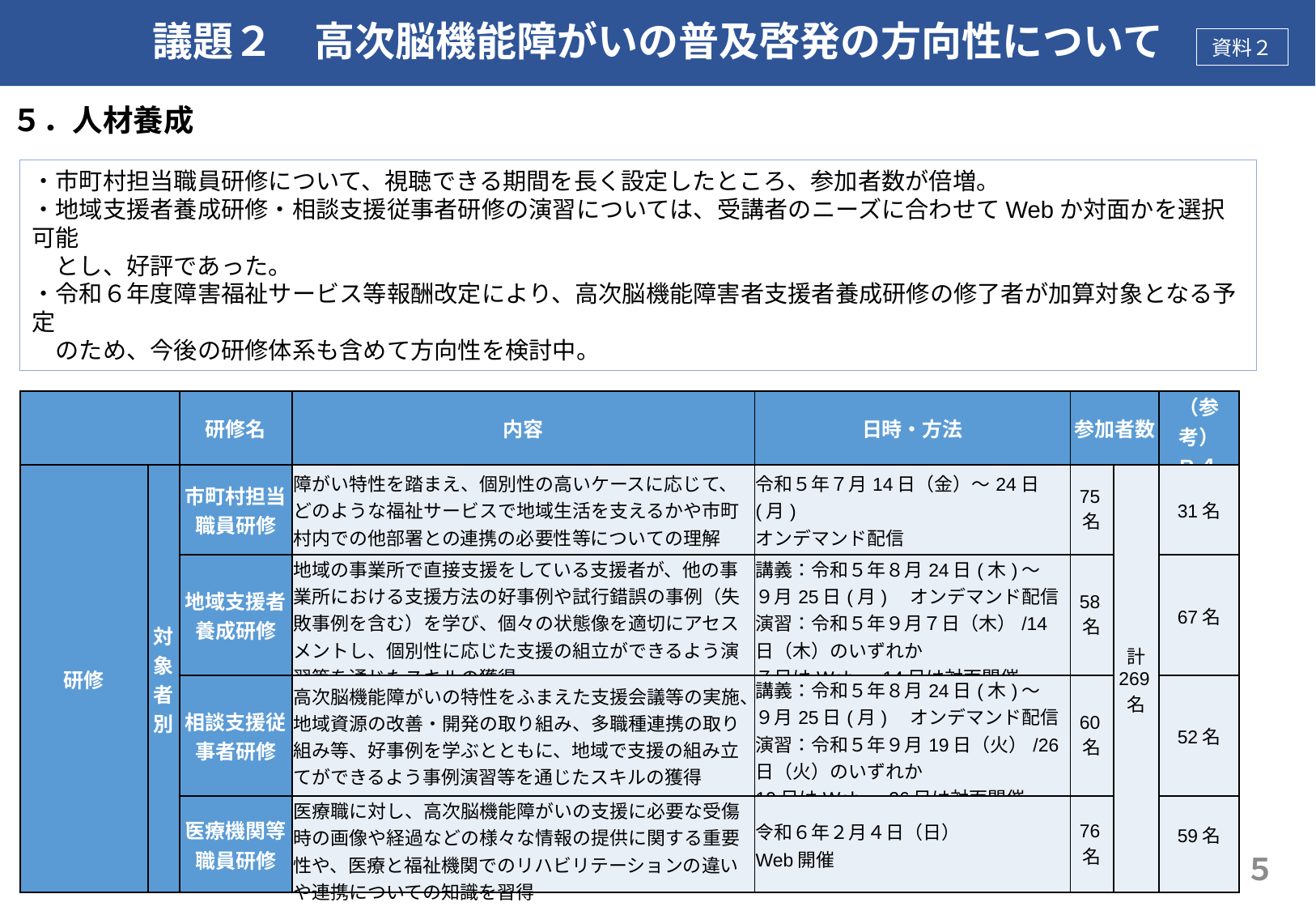

# 議題２　高次脳機能障がいの普及啓発の方向性について
資料２
５．人材養成

・市町村担当職員研修について、視聴できる期間を長く設定したところ、参加者数が倍増。
・地域支援者養成研修・相談支援従事者研修の演習については、受講者のニーズに合わせてWebか対面かを選択可能
　とし、好評であった。
・令和６年度障害福祉サービス等報酬改定により、高次脳機能障害者支援者養成研修の修了者が加算対象となる予定
　のため、今後の研修体系も含めて方向性を検討中。
|  |  | 研修名 | 内容 | 日時・方法 | 参加者数 |  | （参考） R４ |
| --- | --- | --- | --- | --- | --- | --- | --- |
| 研修 | 対象者別 | 市町村担当職員研修 | 障がい特性を踏まえ、個別性の高いケースに応じて、どのような福祉サービスで地域生活を支えるかや市町村内での他部署との連携の必要性等についての理解 | 令和５年７月14日（金）～24日(月) オンデマンド配信 | 75名 | 計 269名 | 31名 |
|  |  | 地域支援者養成研修 | 地域の事業所で直接支援をしている支援者が、他の事業所における支援方法の好事例や試行錯誤の事例（失敗事例を含む）を学び、個々の状態像を適切にアセスメントし、個別性に応じた支援の組立ができるよう演習等を通じたスキルの獲得 | 講義：令和５年８月24日(木)～ ９月25日(月)　オンデマンド配信 演習：令和５年９月７日（木）/14日（木）のいずれか　 ７日はWeb、14日は対面開催 | 58名 |  | 67名 |
|  |  | 相談支援従事者研修 | 高次脳機能障がいの特性をふまえた支援会議等の実施、地域資源の改善・開発の取り組み、多職種連携の取り組み等、好事例を学ぶとともに、地域で支援の組み立てができるよう事例演習等を通じたスキルの獲得 | 講義：令和５年８月24日(木)～ ９月25日(月)　オンデマンド配信 演習：令和５年９月19日（火）/26日（火）のいずれか 19日はWeb、26日は対面開催 | 60名 |  | 52名 |
|  |  | 医療機関等職員研修 | 医療職に対し、高次脳機能障がいの支援に必要な受傷時の画像や経過などの様々な情報の提供に関する重要性や、医療と福祉機関でのリハビリテーションの違いや連携についての知識を習得 | 令和６年２月４日（日） Web開催 | 76名 |  | 59名 |
１５